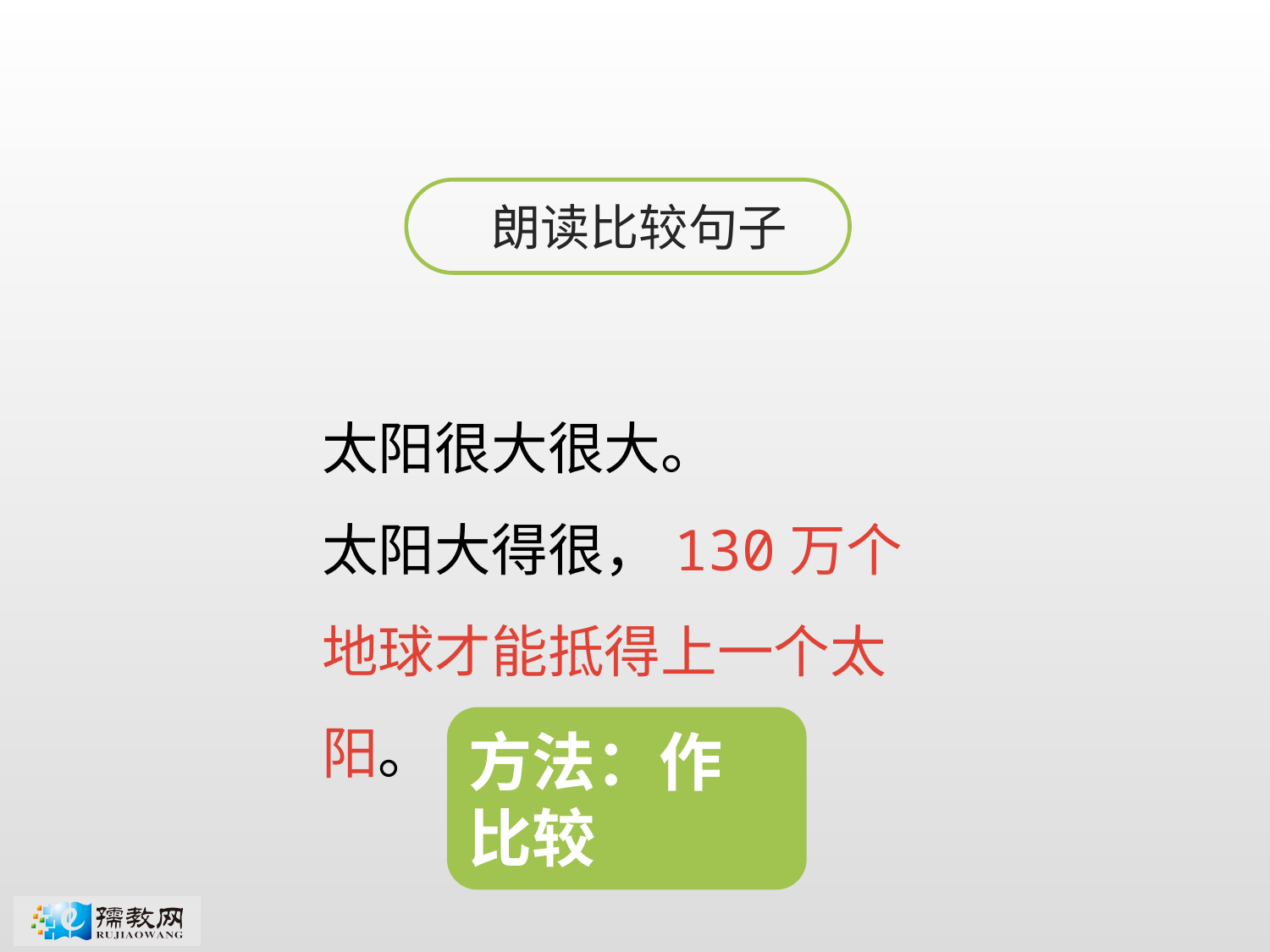

朗读比较句子
太阳很大很大。
太阳大得很，130万个地球才能抵得上一个太阳。
方法：作比较